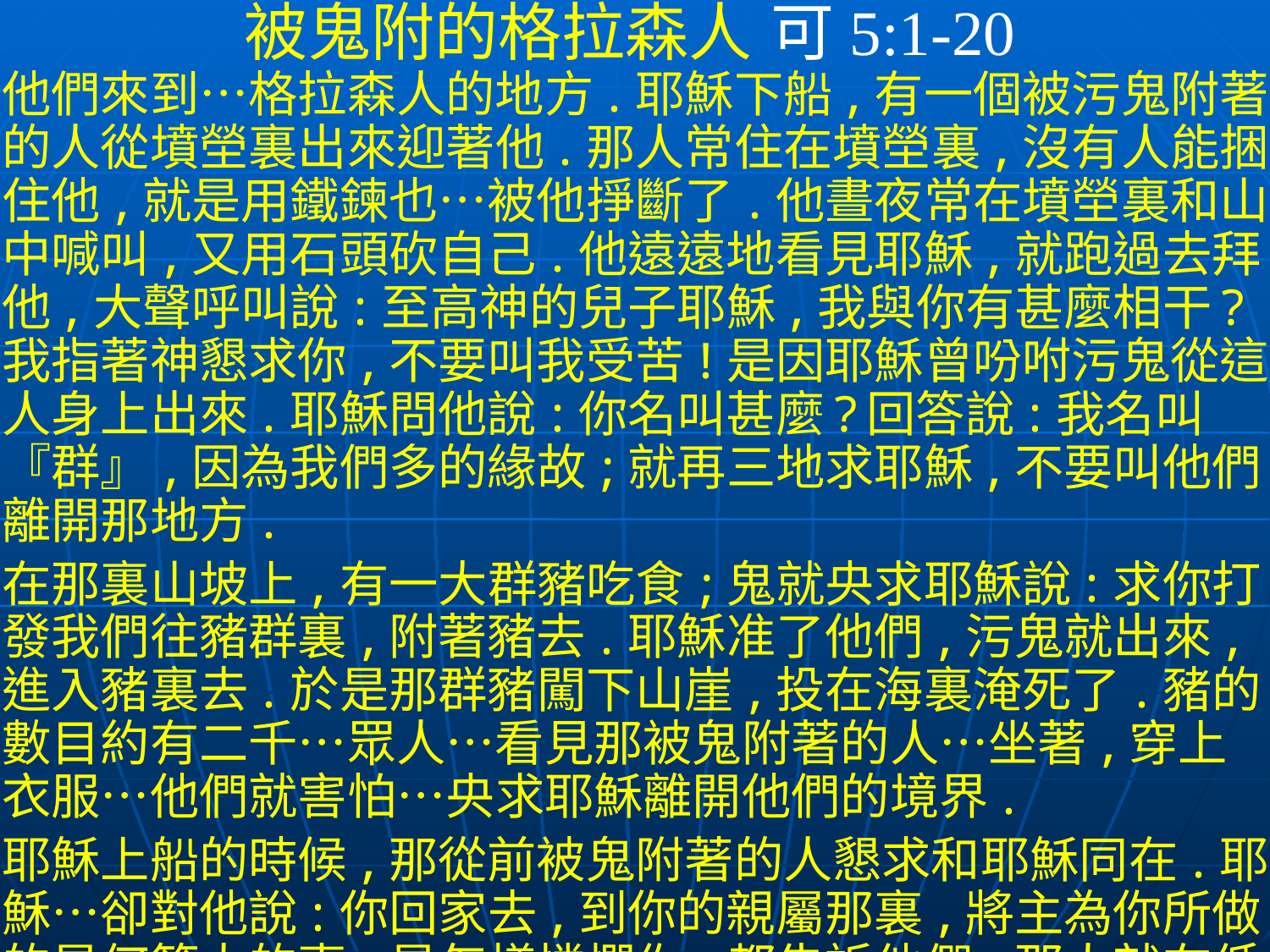

被鬼附的格拉森人 可5:1-20
他們來到…格拉森人的地方.耶穌下船,有一個被污鬼附著的人從墳塋裏出來迎著他.那人常住在墳塋裏,沒有人能捆住他,就是用鐵鍊也…被他掙斷了.他晝夜常在墳塋裏和山中喊叫,又用石頭砍自己.他遠遠地看見耶穌,就跑過去拜他,大聲呼叫說:至高神的兒子耶穌,我與你有甚麼相干?我指著神懇求你,不要叫我受苦!是因耶穌曾吩咐污鬼從這人身上出來.耶穌問他說:你名叫甚麼?回答說:我名叫『群』,因為我們多的緣故;就再三地求耶穌,不要叫他們離開那地方.
在那裏山坡上,有一大群豬吃食;鬼就央求耶穌說:求你打發我們往豬群裏,附著豬去.耶穌准了他們,污鬼就出來,進入豬裏去.於是那群豬闖下山崖,投在海裏淹死了.豬的數目約有二千…眾人…看見那被鬼附著的人…坐著,穿上衣服…他們就害怕…央求耶穌離開他們的境界.
耶穌上船的時候,那從前被鬼附著的人懇求和耶穌同在.耶穌…卻對他說:你回家去,到你的親屬那裏,將主為你所做的是何等大的事,是怎樣憐憫你,都告訴他們.那人就在低加坡里傳揚耶穌為他做了何等大的事...